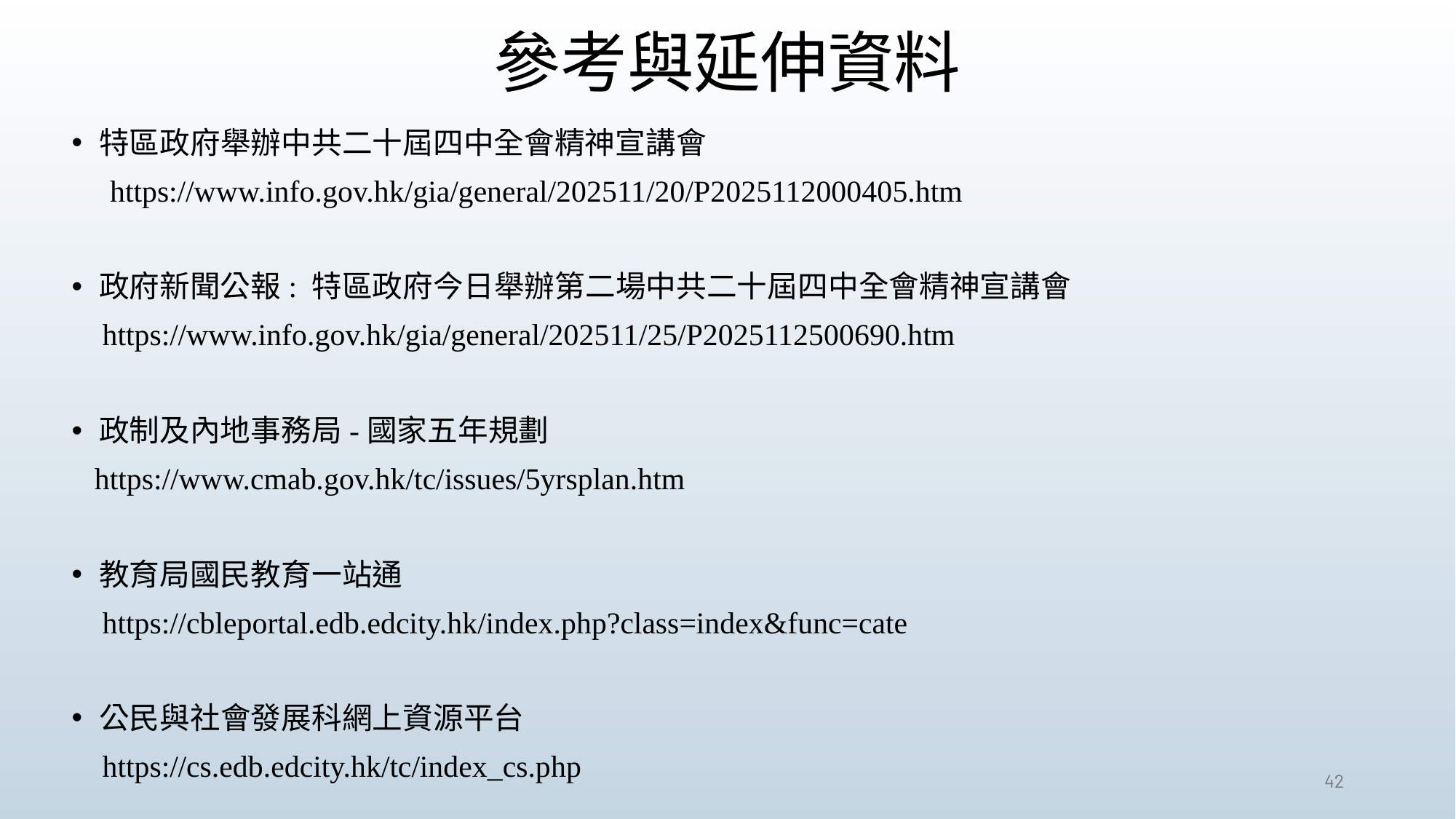

# 參考與延伸資料
特區政府舉辦中共二十屆四中全會精神宣講會
     https://www.info.gov.hk/gia/general/202511/20/P2025112000405.htm

政府新聞公報: 特區政府今日舉辦第二場中共二十屆四中全會精神宣講會
    https://www.info.gov.hk/gia/general/202511/25/P2025112500690.htm

政制及內地事務局-國家五年規劃
   https://www.cmab.gov.hk/tc/issues/5yrsplan.htm

教育局國民教育一站通
    https://cbleportal.edb.edcity.hk/index.php?class=index&func=cate

公民與社會發展科網上資源平台
    https://cs.edb.edcity.hk/tc/index_cs.php
42